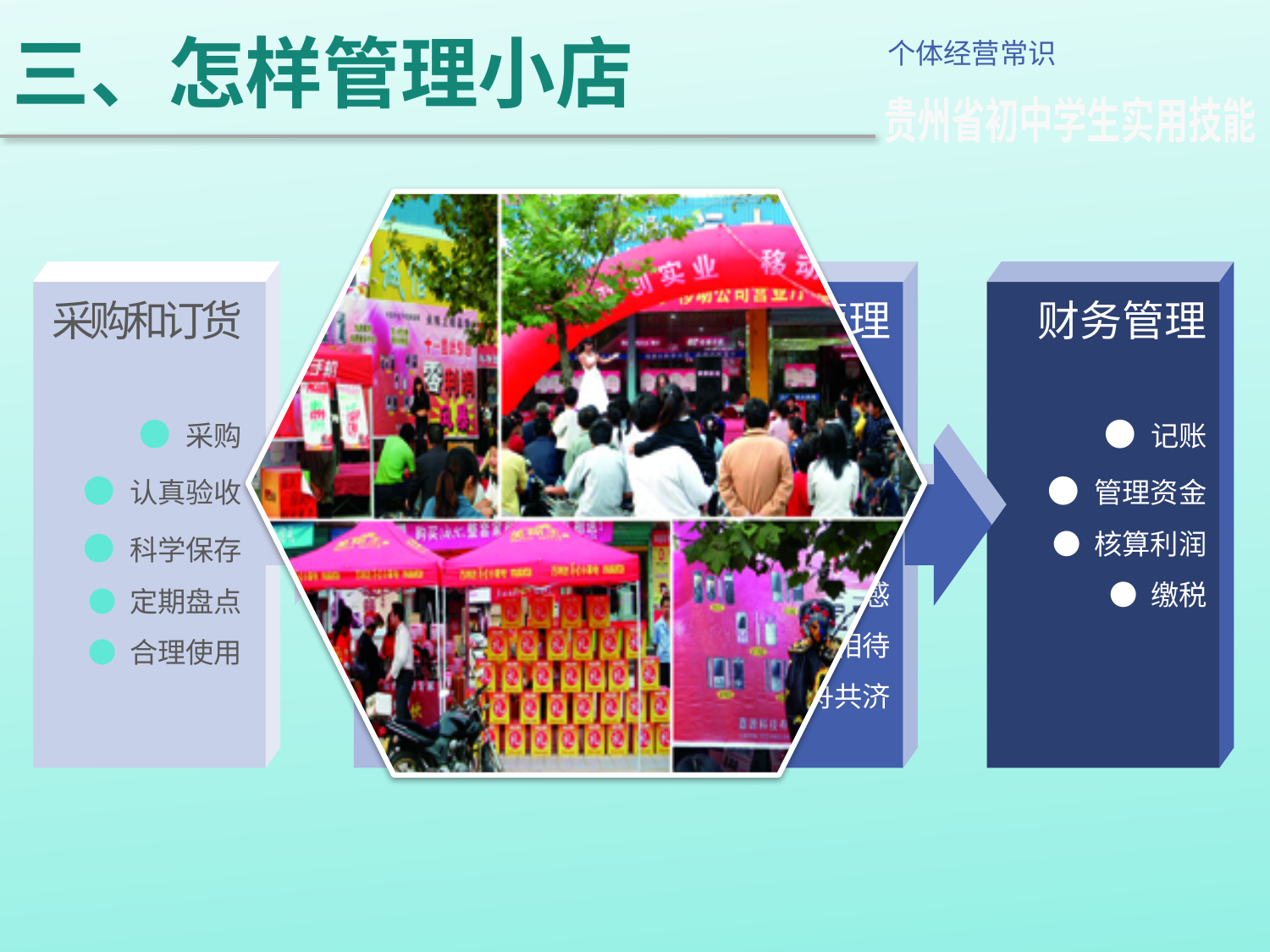

三、怎样管理小店
个体经营常识
贵州省初中学生实用技能

宣传和销售

● 选择合适的宣传方式
● 选择合理的营销方式
采购和订货

● 采购
● 认真验收
● 科学保存
● 定期盘点
● 合理使用
人员管理

● 分工明确
● 公平公正
● 提高工作积极性和责任感
● 以诚相待
● 同舟共济

财务管理

● 记账
● 管理资金
● 核算利润
● 缴税